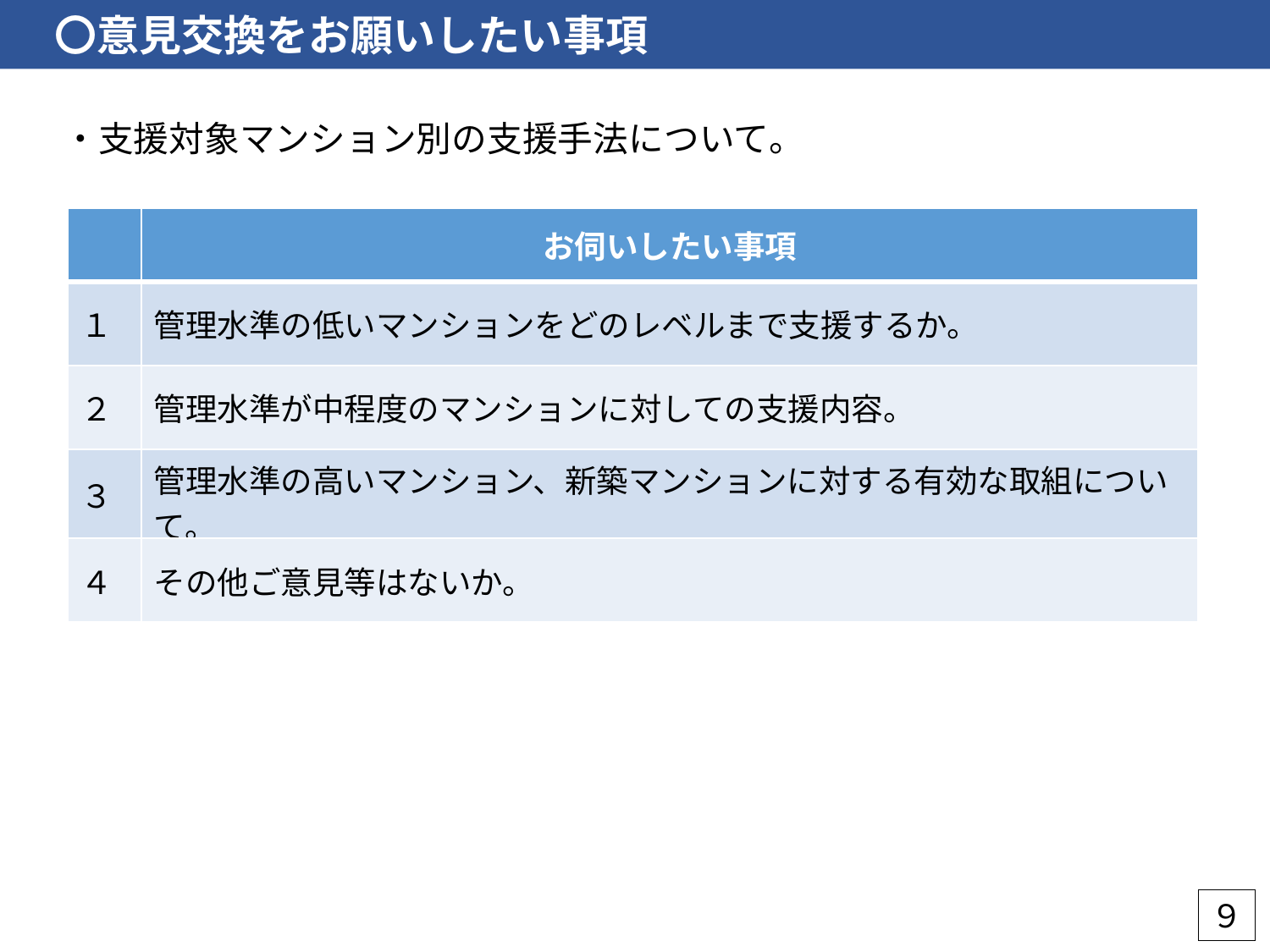

〇意見交換をお願いしたい事項
・支援対象マンション別の支援手法について。
|  | お伺いしたい事項 |
| --- | --- |
| １ | 管理水準の低いマンションをどのレベルまで支援するか。 |
| ２ | 管理水準が中程度のマンションに対しての支援内容。 |
| ３ | 管理水準の高いマンション、新築マンションに対する有効な取組について。 |
| ４ | その他ご意見等はないか。 |
９